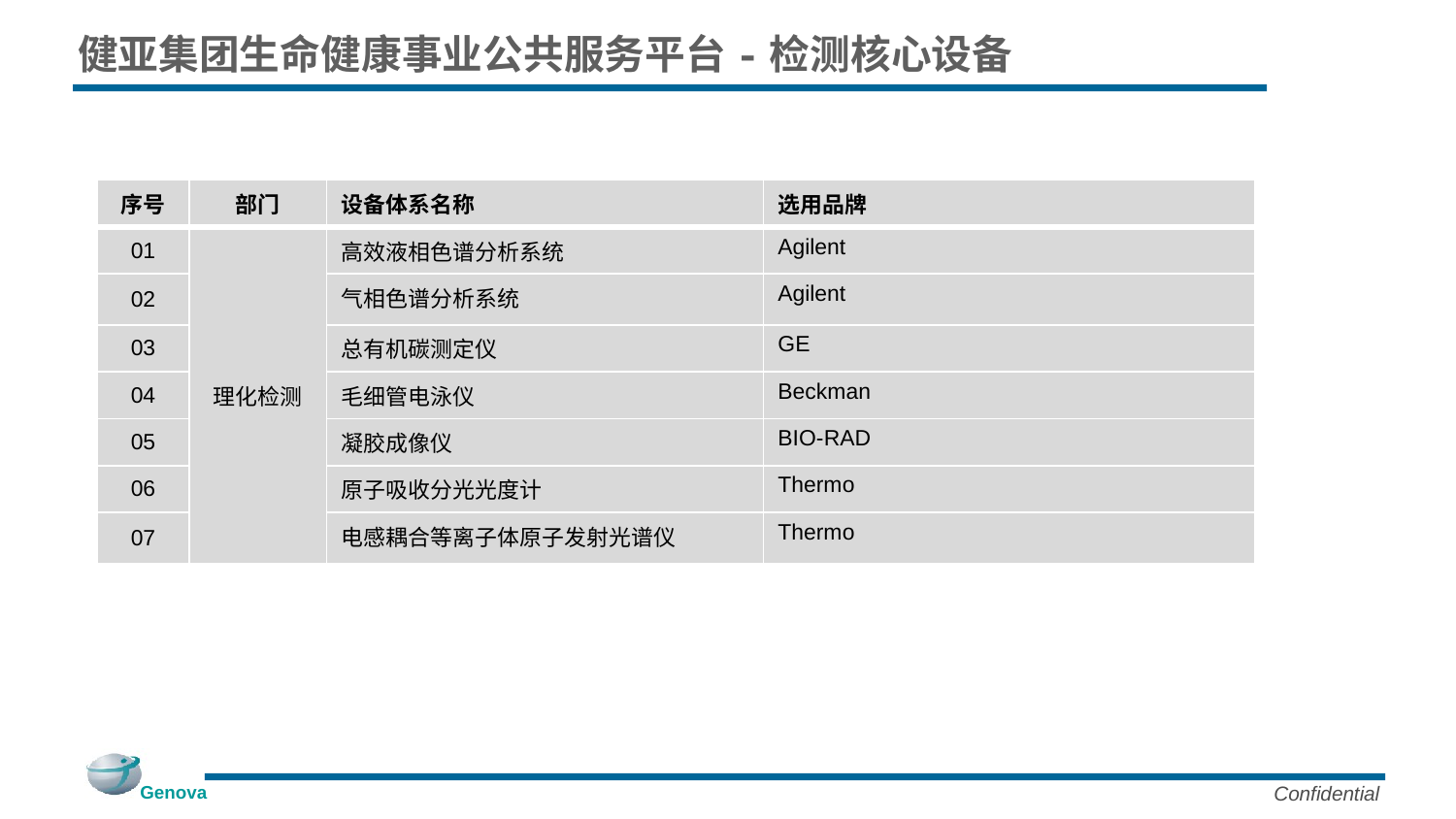

# 健亚集团生命健康事业公共服务平台-检测核心设备
| 序号 | 部门 | 设备体系名称 | 选用品牌 |
| --- | --- | --- | --- |
| 01 | 理化检测 | 高效液相色谱分析系统 | Agilent |
| 02 |  | 气相色谱分析系统 | Agilent |
| 03 |  | 总有机碳测定仪 | GE |
| 04 |  | 毛细管电泳仪 | Beckman |
| 05 |  | 凝胶成像仪 | BIO-RAD |
| 06 |  | 原子吸收分光光度计 | Thermo |
| 07 |  | 电感耦合等离子体原子发射光谱仪 | Thermo |